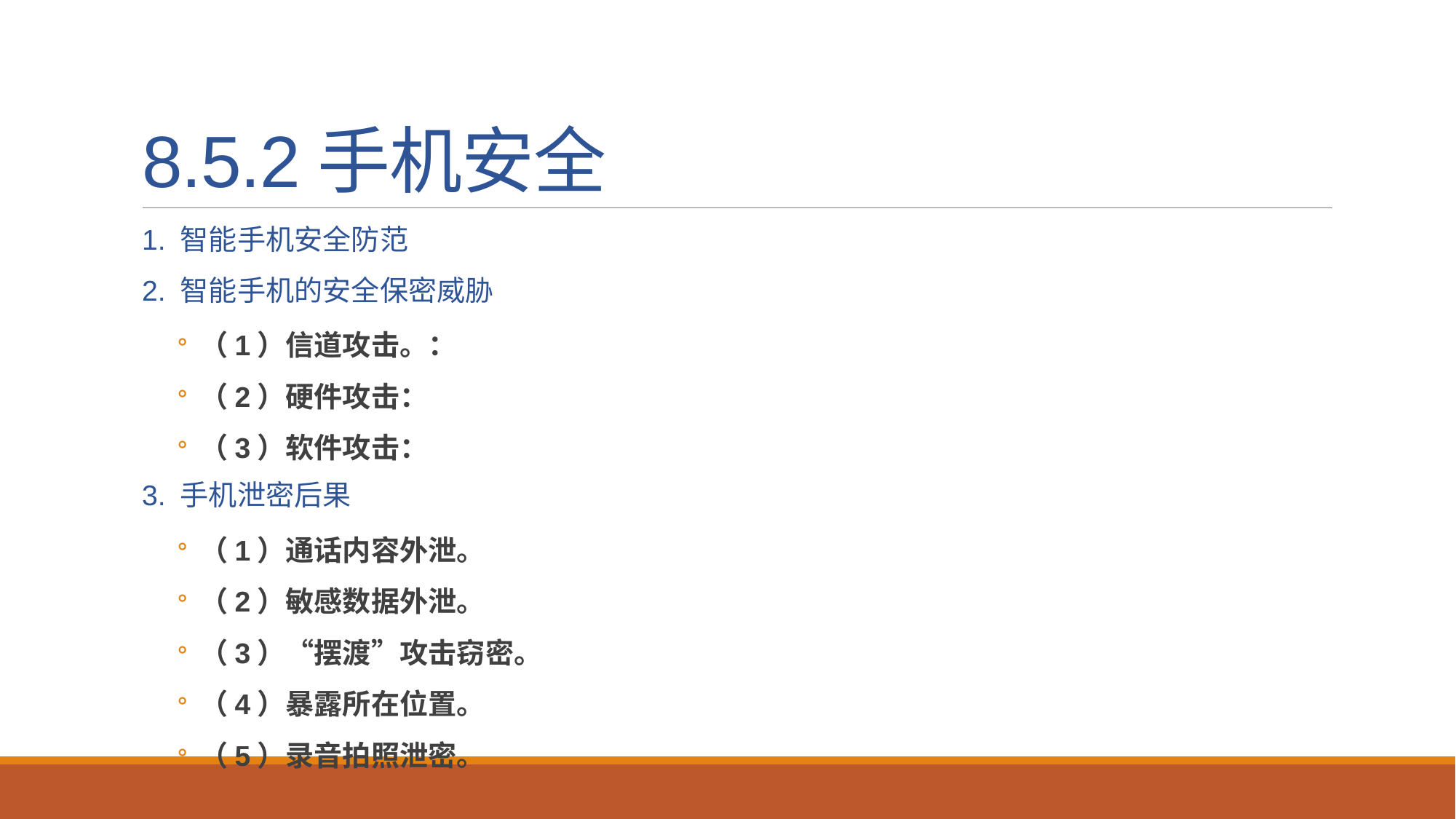

# 8.5.2手机安全
1. 智能手机安全防范
2. 智能手机的安全保密威胁
（1）信道攻击。：
（2）硬件攻击：
（3）软件攻击：
3. 手机泄密后果
（1）通话内容外泄。
（2）敏感数据外泄。
（3）“摆渡”攻击窃密。
（4）暴露所在位置。
（5）录音拍照泄密。